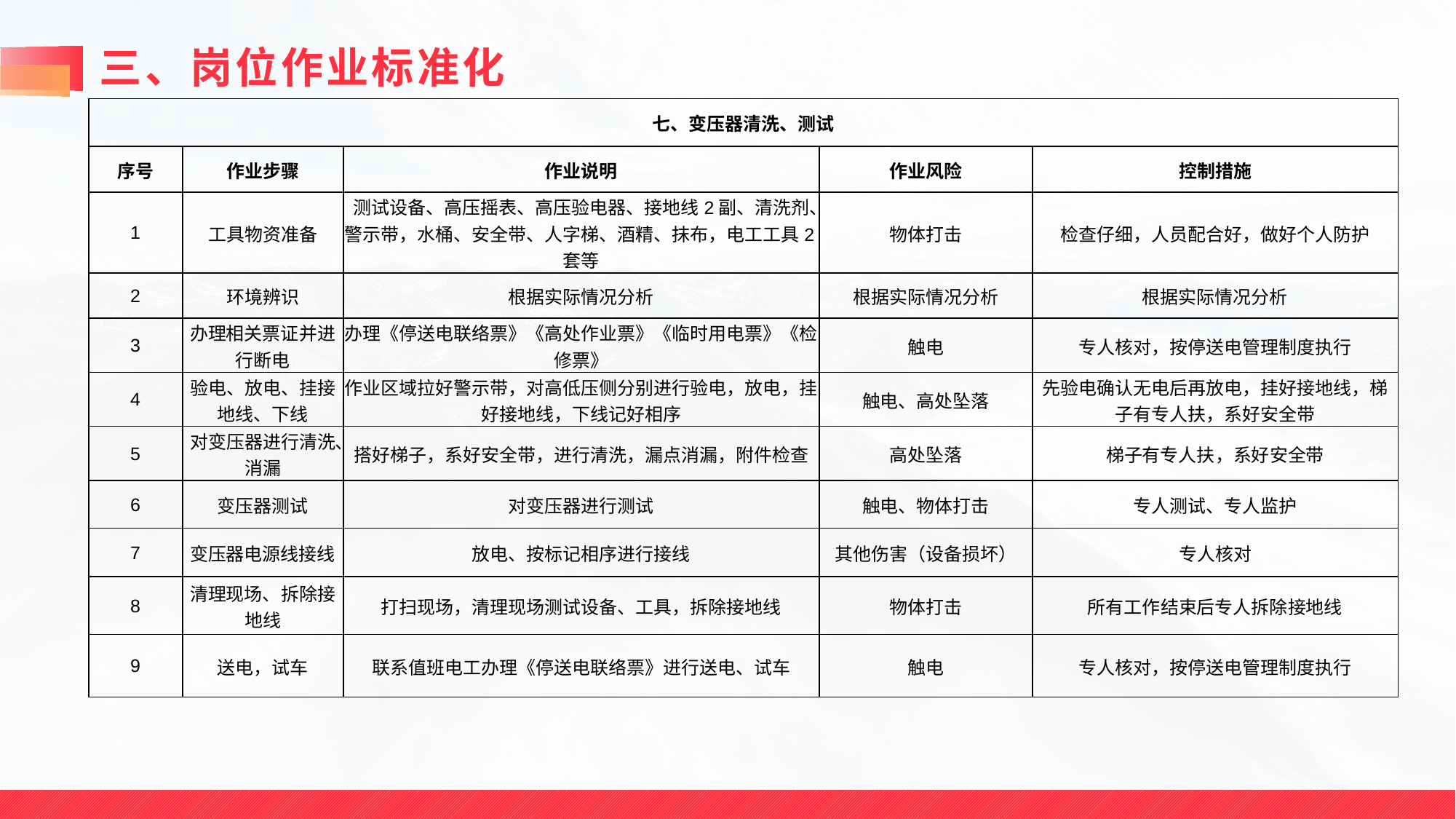

# 三、岗位作业标准化
| 七、变压器清洗、测试 |  |  |  |  |
| --- | --- | --- | --- | --- |
| 序号 | 作业步骤 | 作业说明 | 作业风险 | 控制措施 |
| 1 | 工具物资准备 | 测试设备、高压摇表、高压验电器、接地线2副、清洗剂、警示带，水桶、安全带、人字梯、酒精、抹布，电工工具2套等 | 物体打击 | 检查仔细，人员配合好，做好个人防护 |
| 2 | 环境辨识 | 根据实际情况分析 | 根据实际情况分析 | 根据实际情况分析 |
| 3 | 办理相关票证并进行断电 | 办理《停送电联络票》《高处作业票》《临时用电票》《检修票》 | 触电 | 专人核对，按停送电管理制度执行 |
| 4 | 验电、放电、挂接地线、下线 | 作业区域拉好警示带，对高低压侧分别进行验电，放电，挂好接地线，下线记好相序 | 触电、高处坠落 | 先验电确认无电后再放电，挂好接地线，梯子有专人扶，系好安全带 |
| 5 | 对变压器进行清洗、消漏 | 搭好梯子，系好安全带，进行清洗，漏点消漏，附件检查 | 高处坠落 | 梯子有专人扶，系好安全带 |
| 6 | 变压器测试 | 对变压器进行测试 | 触电、物体打击 | 专人测试、专人监护 |
| 7 | 变压器电源线接线 | 放电、按标记相序进行接线 | 其他伤害（设备损坏） | 专人核对 |
| 8 | 清理现场、拆除接地线 | 打扫现场，清理现场测试设备、工具，拆除接地线 | 物体打击 | 所有工作结束后专人拆除接地线 |
| 9 | 送电，试车 | 联系值班电工办理《停送电联络票》进行送电、试车 | 触电 | 专人核对，按停送电管理制度执行 |
35